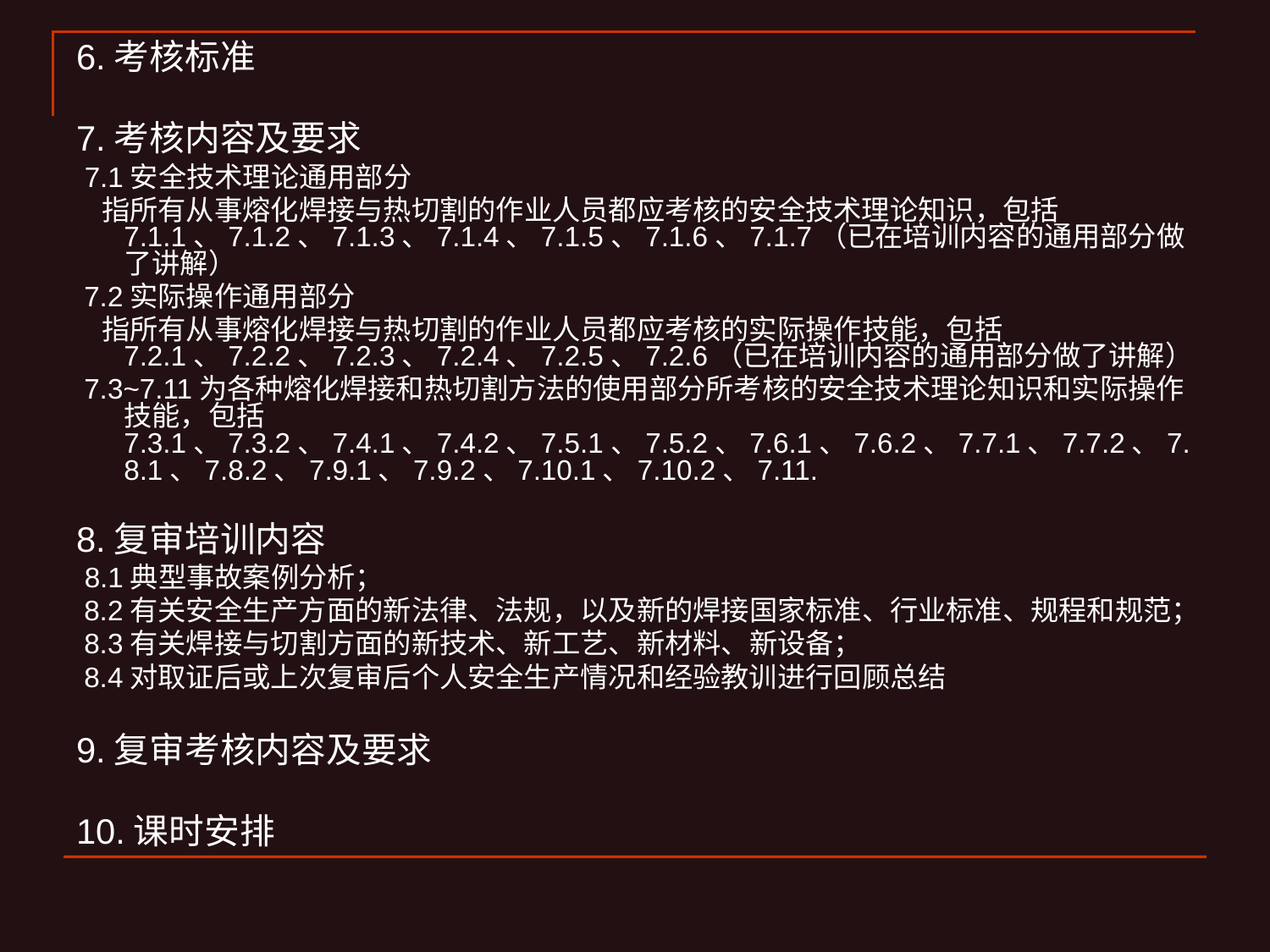

6.考核标准

7.考核内容及要求
 7.1安全技术理论通用部分
   指所有从事熔化焊接与热切割的作业人员都应考核的安全技术理论知识，包括7.1.1、7.1.2、7.1.3、7.1.4、7.1.5、7.1.6、7.1.7（已在培训内容的通用部分做了讲解）
 7.2实际操作通用部分
   指所有从事熔化焊接与热切割的作业人员都应考核的实际操作技能，包括7.2.1、7.2.2、7.2.3、7.2.4、7.2.5、7.2.6（已在培训内容的通用部分做了讲解）
 7.3~7.11为各种熔化焊接和热切割方法的使用部分所考核的安全技术理论知识和实际操作技能，包括7.3.1、7.3.2、7.4.1、7.4.2、7.5.1、7.5.2、7.6.1、7.6.2、7.7.1、7.7.2、7.8.1、7.8.2、7.9.1、7.9.2、7.10.1、7.10.2、7.11.

8.复审培训内容
 8.1典型事故案例分析；
 8.2有关安全生产方面的新法律、法规，以及新的焊接国家标准、行业标准、规程和规范；
 8.3有关焊接与切割方面的新技术、新工艺、新材料、新设备；
 8.4对取证后或上次复审后个人安全生产情况和经验教训进行回顾总结

9.复审考核内容及要求

10.课时安排